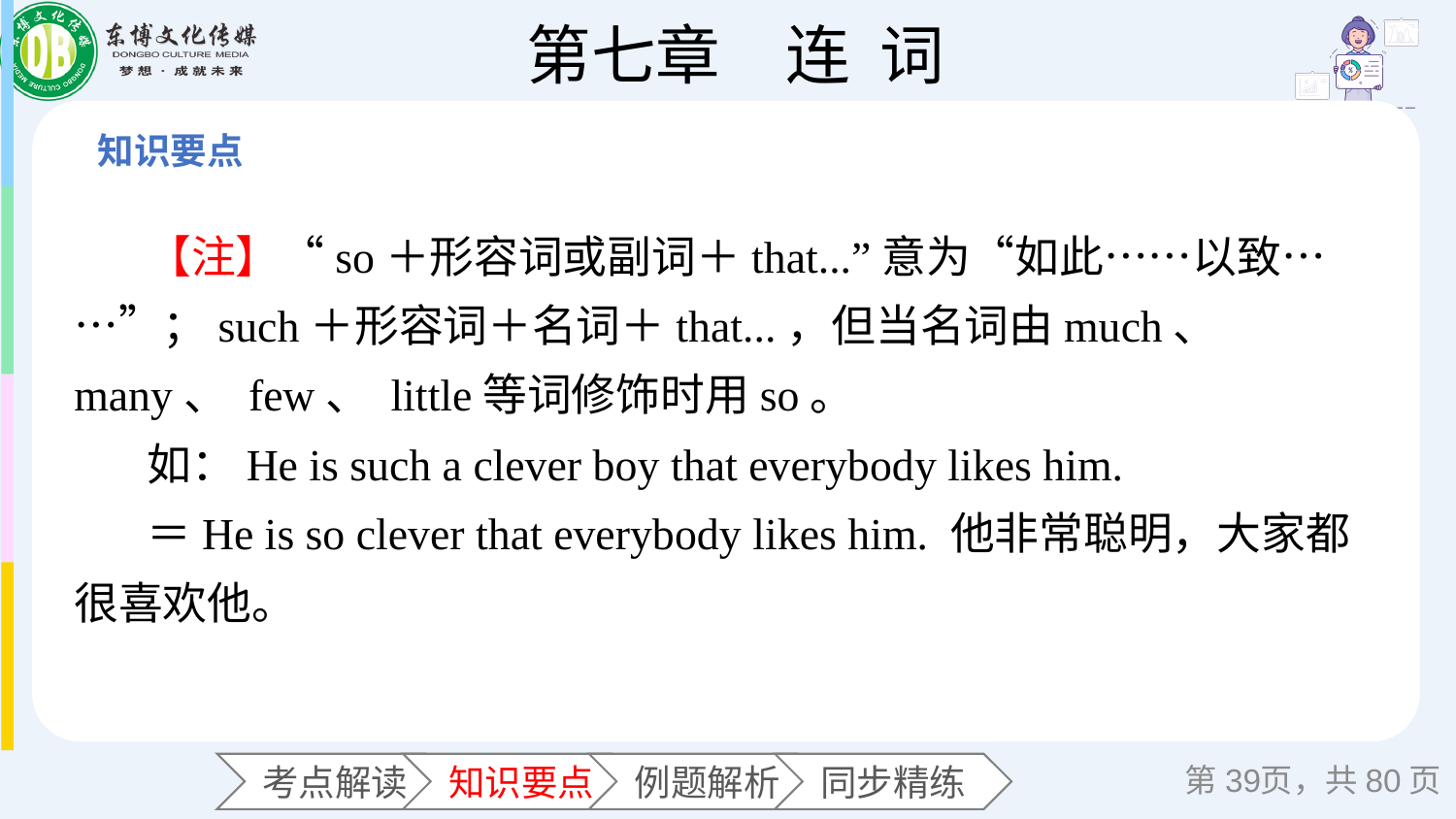

【注】“so＋形容词或副词＋that...”意为“如此……以致……”；such＋形容词＋名词＋that...，但当名词由much、 many、 few、 little等词修饰时用so。
如：He is such a clever boy that everybody likes him.
＝He is so clever that everybody likes him. 他非常聪明，大家都很喜欢他。
第39页，共80页